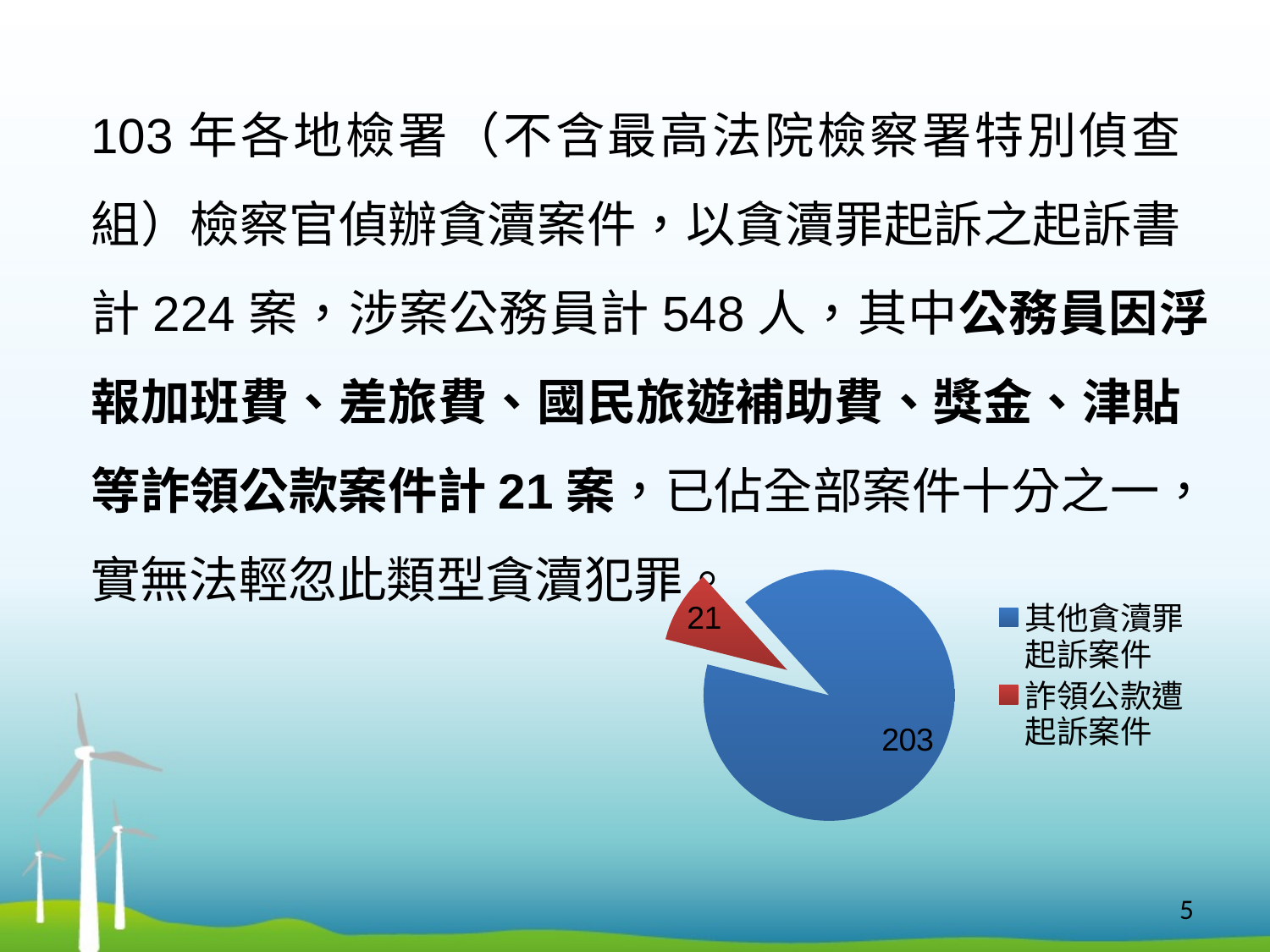

103年各地檢署（不含最高法院檢察署特別偵查組）檢察官偵辦貪瀆案件，以貪瀆罪起訴之起訴書計224案，涉案公務員計548人，其中公務員因浮報加班費、差旅費、國民旅遊補助費、獎金、津貼等詐領公款案件計21案，已佔全部案件十分之一，實無法輕忽此類型貪瀆犯罪。

### Chart

| Category | 欄1 |
|---|---|
| 其他貪瀆罪起訴案件 | 203.0 |
| 詐領公款遭起訴案件 | 21.0 |
5